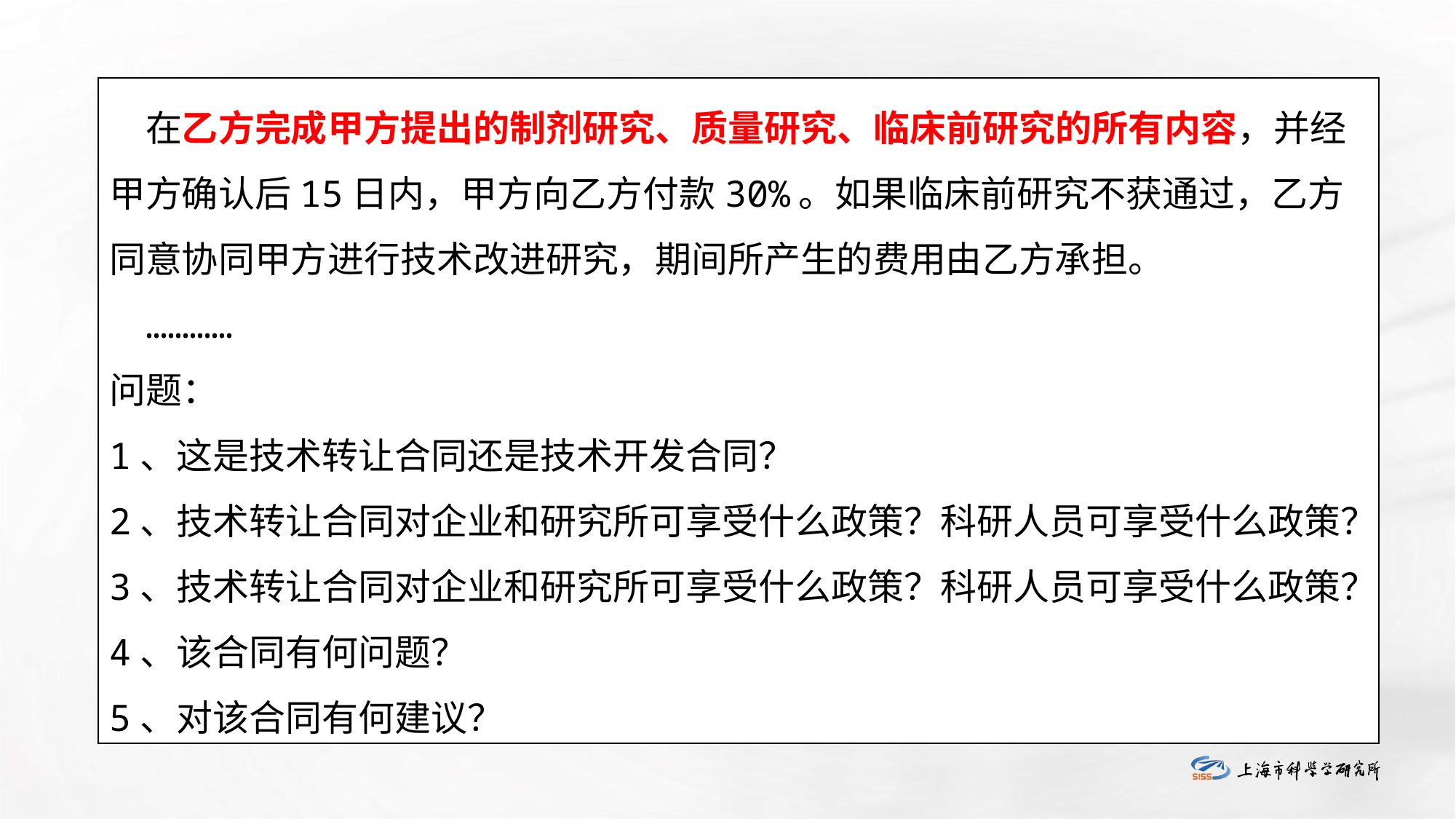

在乙方完成甲方提出的制剂研究、质量研究、临床前研究的所有内容，并经甲方确认后15日内，甲方向乙方付款30%。如果临床前研究不获通过，乙方同意协同甲方进行技术改进研究，期间所产生的费用由乙方承担。
…………
问题：
1、这是技术转让合同还是技术开发合同？
2、技术转让合同对企业和研究所可享受什么政策？科研人员可享受什么政策？
3、技术转让合同对企业和研究所可享受什么政策？科研人员可享受什么政策？
4、该合同有何问题？
5、对该合同有何建议？